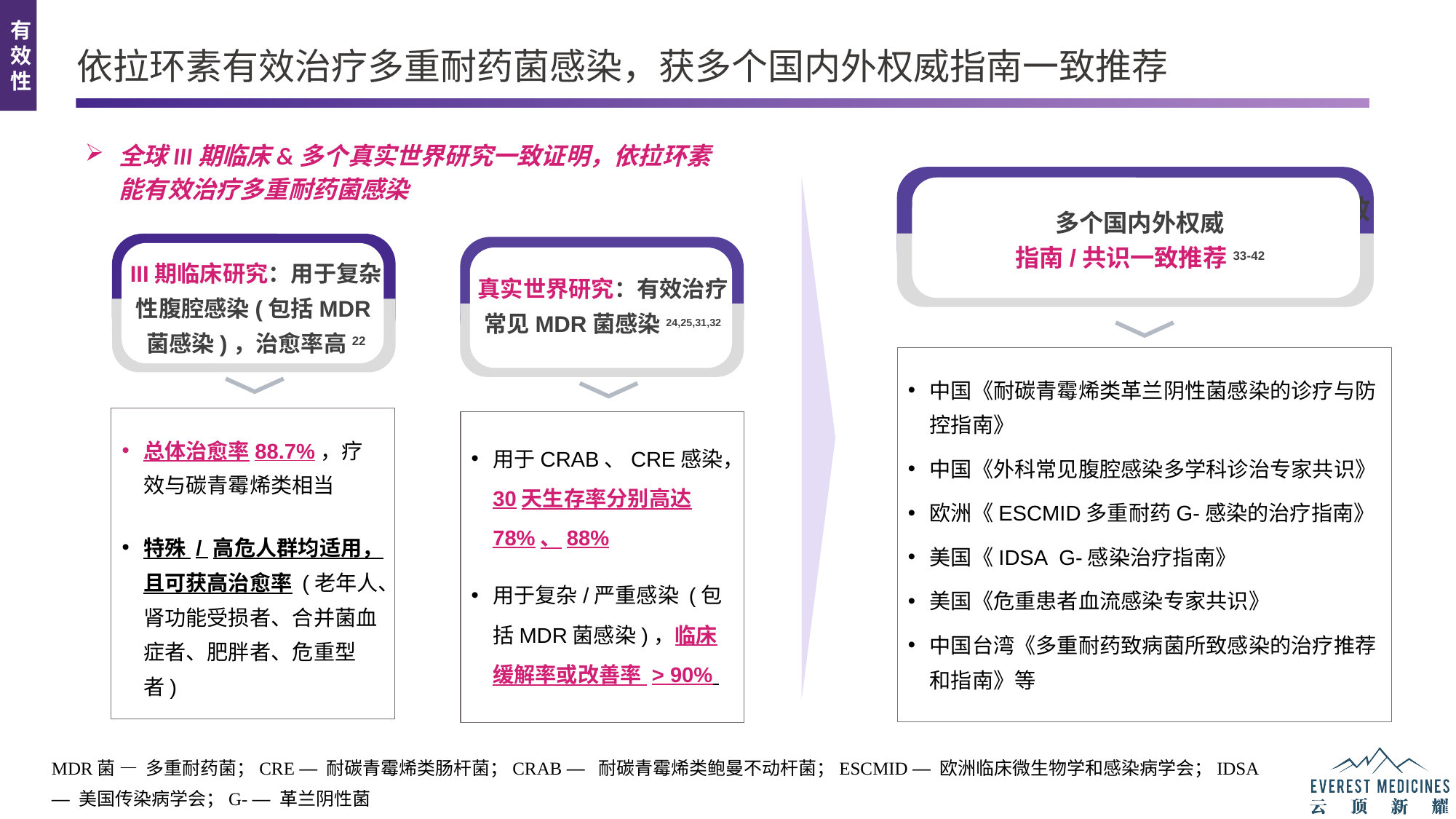

有效性
依拉环素有效治疗多重耐药菌感染，获多个国内外权威指南一致推荐

全球III期临床&多个真实世界研究一致证明，依拉环素能有效治疗多重耐药菌感染

多项真实世界研究一致表明，有效
常见MDR菌感染
多个国内外权威
指南/共识一致推荐33-42

III期临床研究：用于复杂性腹腔感染(包括MDR菌感染)，治愈率高22

真实世界研究：有效治疗常见MDR菌感染24,25,31,32

中国《耐碳青霉烯类革兰阴性菌感染的诊疗与防控指南》
中国《外科常见腹腔感染多学科诊治专家共识》
欧洲《ESCMID多重耐药G-感染的治疗指南》
美国《IDSA  G-感染治疗指南》
美国《危重患者血流感染专家共识》
中国台湾《多重耐药致病菌所致感染的治疗推荐和指南》等

总体治愈率88.7%，疗效与碳青霉烯类相当
特殊 / 高危人群均适用，且可获高治愈率 (老年人、肾功能受损者、合并菌血症者、肥胖者、危重型者)

用于CRAB、CRE感染，30天生存率分别高达78%、88%
用于复杂/严重感染 (包括MDR菌感染)，临床缓解率或改善率 > 90%

MDR菌 —  多重耐药菌；CRE — 耐碳青霉烯类肠杆菌；CRAB —  耐碳青霉烯类鲍曼不动杆菌；ESCMID — 欧洲临床微生物学和感染病学会；IDSA — 美国传染病学会；G- — 革兰阴性菌